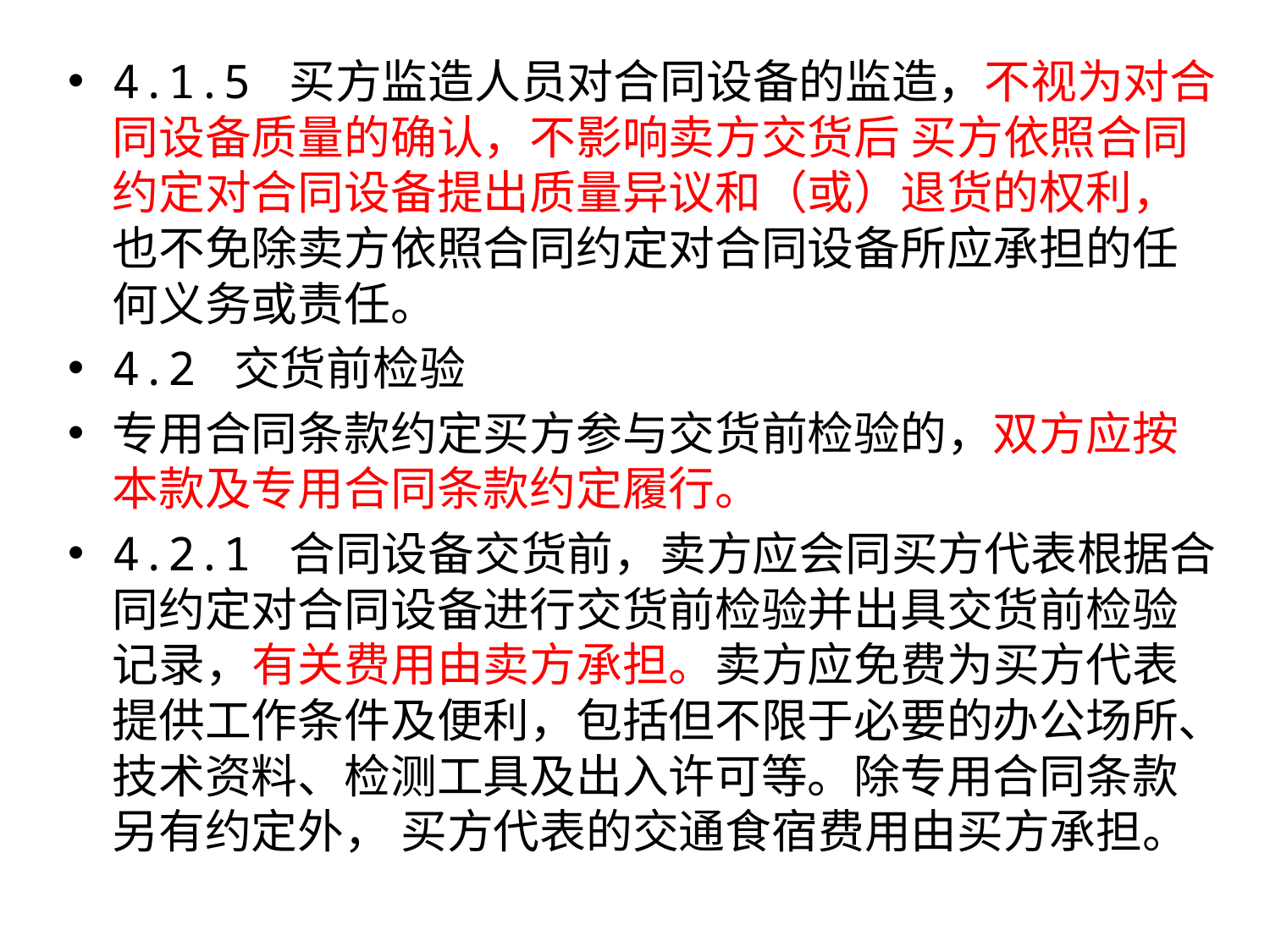

4.1.5 买方监造人员对合同设备的监造，不视为对合同设备质量的确认，不影响卖方交货后 买方依照合同约定对合同设备提出质量异议和（或）退货的权利，也不免除卖方依照合同约定对合同设备所应承担的任何义务或责任。
4.2 交货前检验
专用合同条款约定买方参与交货前检验的，双方应按本款及专用合同条款约定履行。
4.2.1 合同设备交货前，卖方应会同买方代表根据合同约定对合同设备进行交货前检验并出具交货前检验记录，有关费用由卖方承担。卖方应免费为买方代表提供工作条件及便利，包括但不限于必要的办公场所、技术资料、检测工具及出入许可等。除专用合同条款另有约定外， 买方代表的交通食宿费用由买方承担。